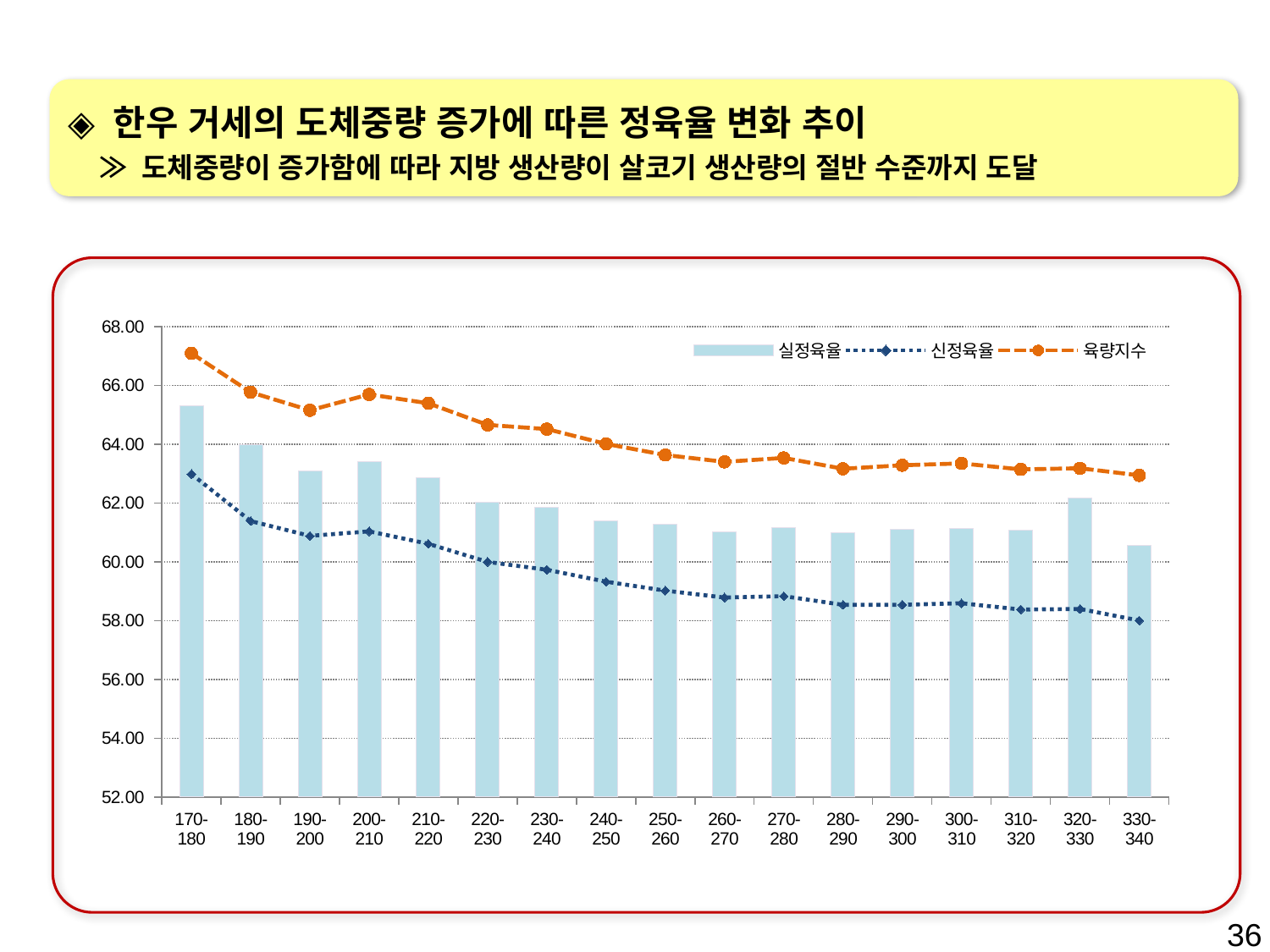

◈ 한우 거세의 도체중량 증가에 따른 정육율 변화 추이
    ≫ 도체중량이 증가함에 따라 지방 생산량이 살코기 생산량의 절반 수준까지 도달

### Chart

| Category | 실정육율 | 신정육율 | 육량지수 |
|---|---|---|---|
| 170-180 | 65.31914893617021 | 62.99219858156029 | 67.1 |
| 180-190 | 64.00260160301272 | 61.39095182168937 | 65.77374999999998 |
| 190-200 | 63.09688580202033 | 60.887950188273955 | 65.15969696969695 |
| 200-210 | 63.40278320501864 | 61.04192905374885 | 65.7011666666667 |
| 210-220 | 62.864126369590835 | 60.618045109712874 | 65.39788819875774 |
| 220-230 | 62.034137804196625 | 60.001841484309764 | 64.66222950819667 |
| 230-240 | 61.84775287196644 | 59.73646594472962 | 64.52124716553288 |
| 240-250 | 61.40068577410761 | 59.3290291608755 | 64.01634146341462 |
| 250-260 | 61.29016696407946 | 59.02313115042589 | 63.63889543446237 |
| 260-270 | 61.016564191690385 | 58.78851001262534 | 63.40561708860757 |
| 270-280 | 61.15654550769175 | 58.83712913780305 | 63.53959016393439 |
| 280-290 | 61.00706780030858 | 58.54059262981159 | 63.171264044943804 |
| 290-300 | 61.09885951634483 | 58.542102482476835 | 63.290174672489115 |
| 300-310 | 61.12602062174575 | 58.59504771321241 | 63.353769230769224 |
| 310-320 | 61.07352500867638 | 58.38042769585484 | 63.149770114942505 |
| 320-330 | 62.17984452244108 | 58.40012001425499 | 63.18840909090911 |
| 330-340 | 60.55540584148522 | 58.00723896837974 | 62.94666666666664 |
36